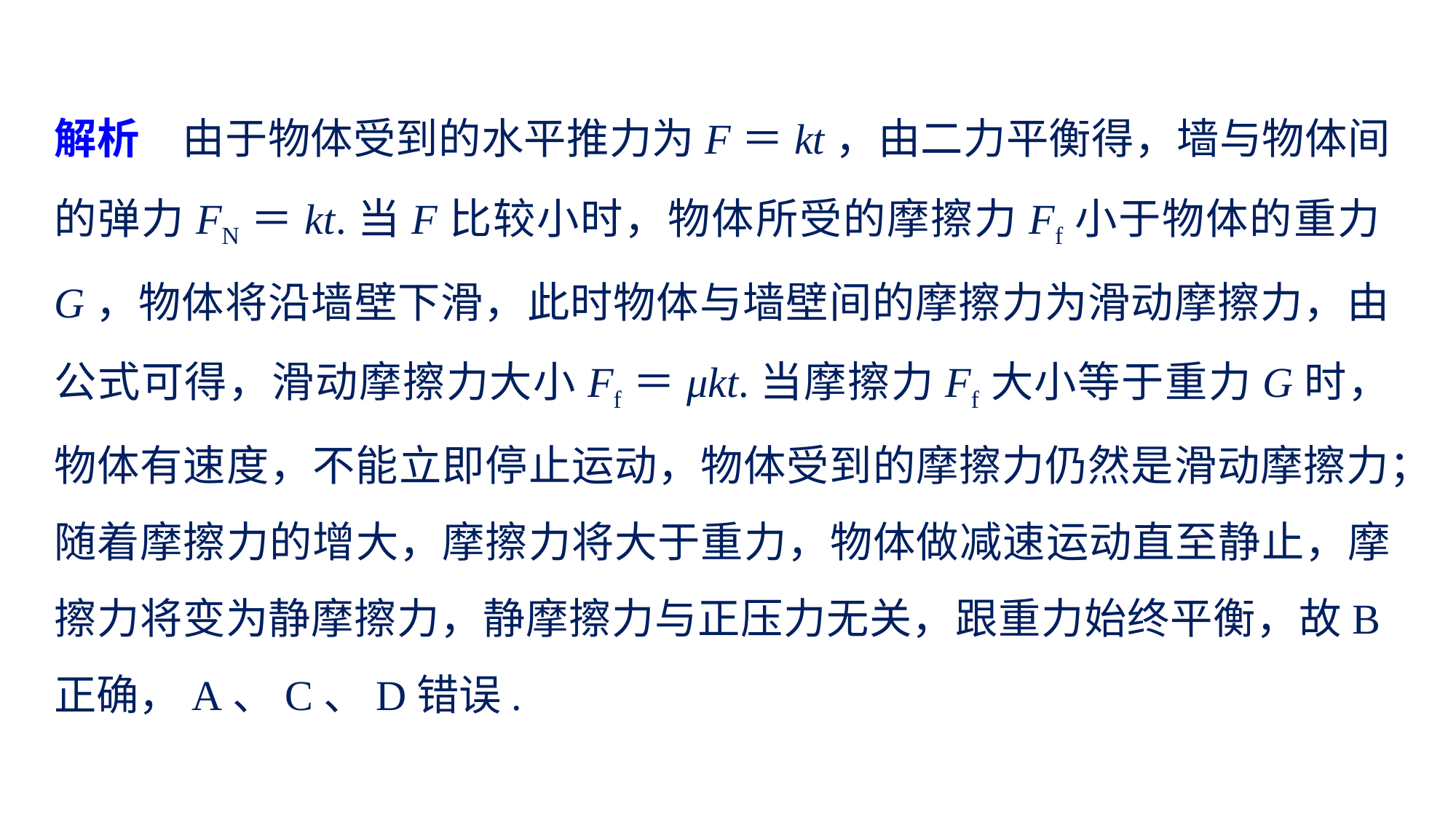

解析　由于物体受到的水平推力为F＝kt，由二力平衡得，墙与物体间的弹力FN＝kt.当F比较小时，物体所受的摩擦力Ff小于物体的重力G，物体将沿墙壁下滑，此时物体与墙壁间的摩擦力为滑动摩擦力，由公式可得，滑动摩擦力大小Ff＝μkt.当摩擦力Ff大小等于重力G时，物体有速度，不能立即停止运动，物体受到的摩擦力仍然是滑动摩擦力；随着摩擦力的增大，摩擦力将大于重力，物体做减速运动直至静止，摩擦力将变为静摩擦力，静摩擦力与正压力无关，跟重力始终平衡，故B正确，A、C、D错误.